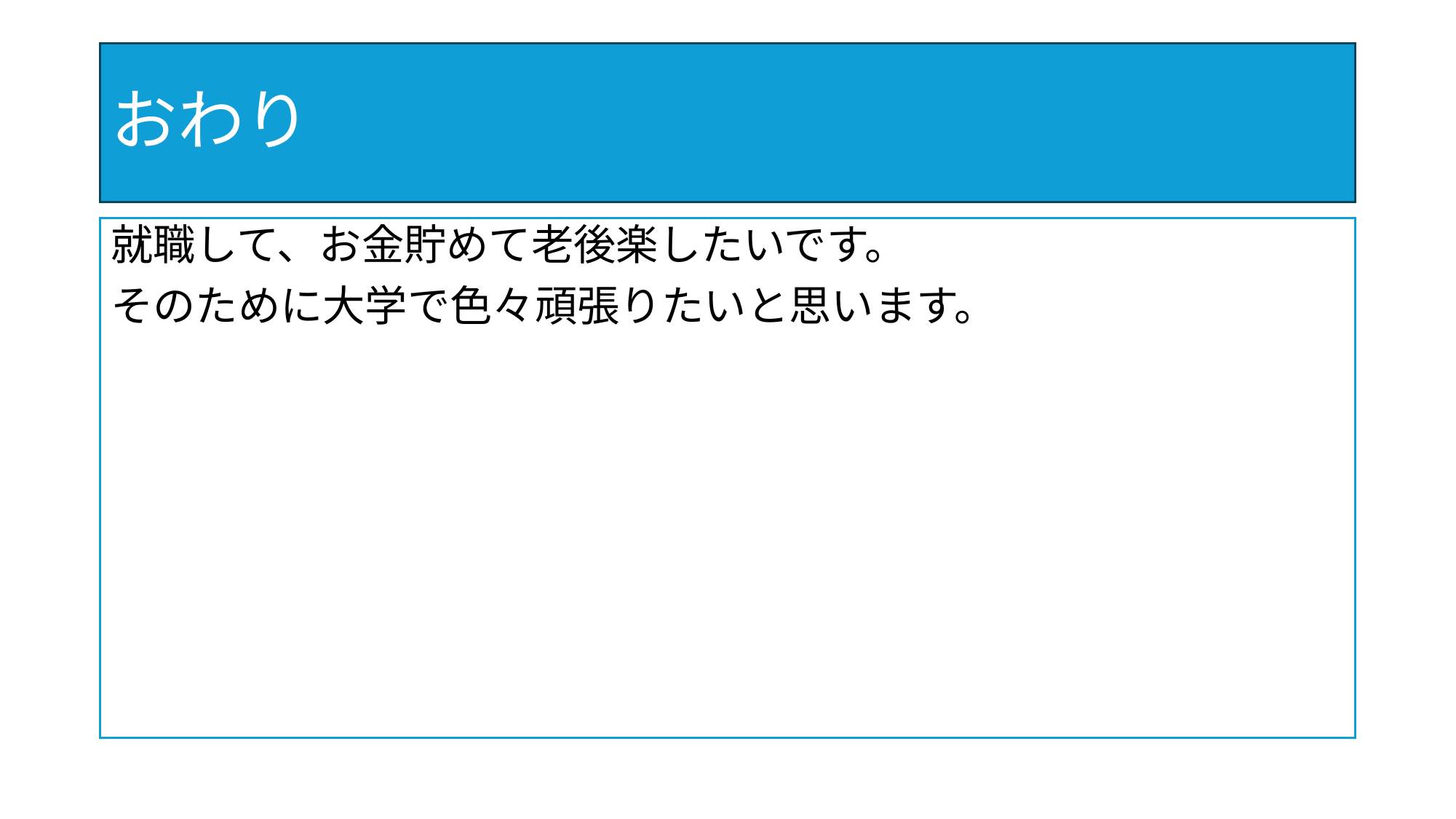

# おわり
就職して、お金貯めて老後楽したいです。
そのために大学で色々頑張りたいと思います。